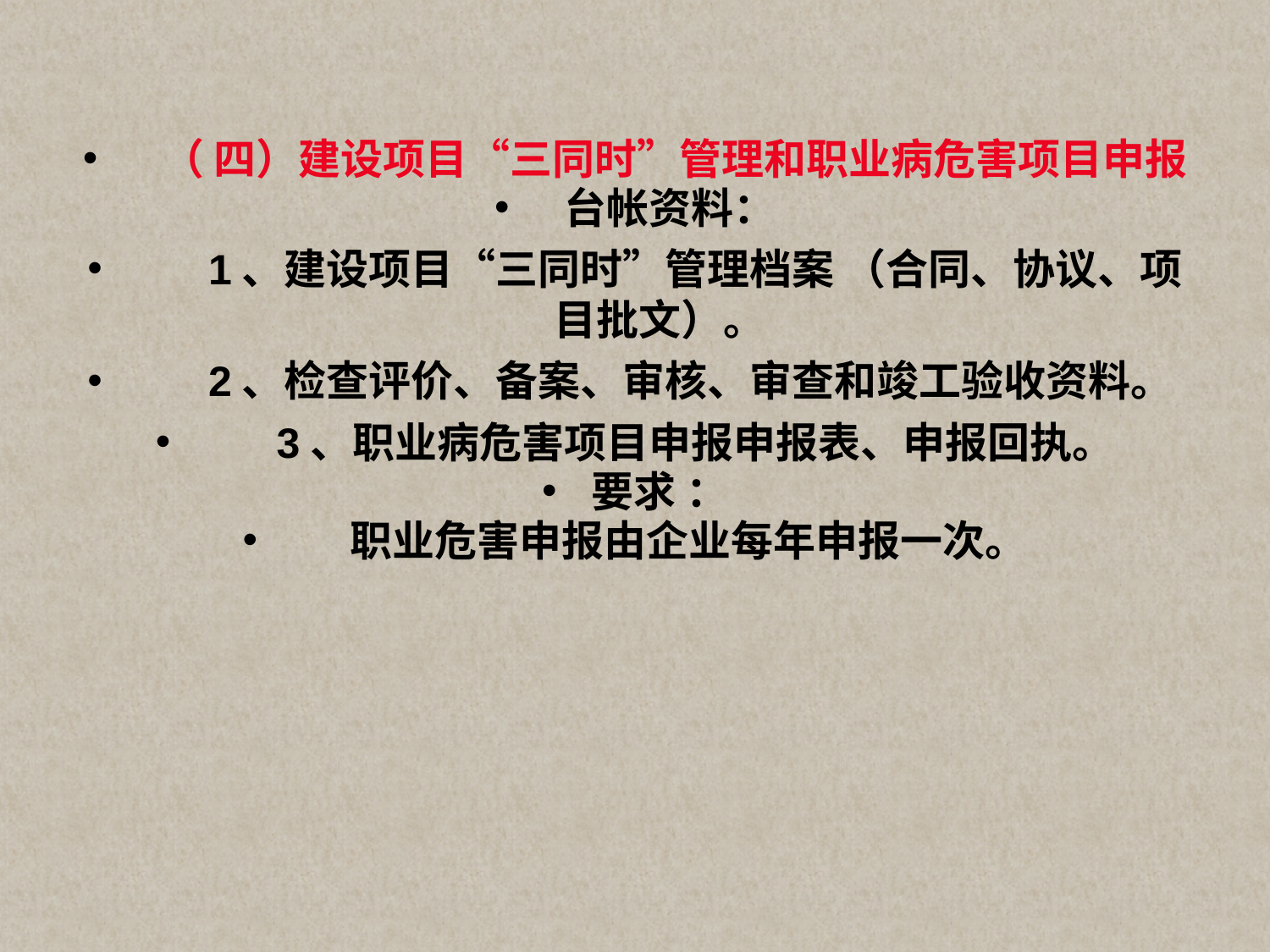

（ 四）建设项目“三同时”管理和职业病危害项目申报
 台帐资料：
      1、建设项目“三同时”管理档案 （合同、协议、项目批文）。
      2、检查评价、备案、审核、审查和竣工验收资料。
      3、职业病危害项目申报申报表、申报回执。
要求 ：
     职业危害申报由企业每年申报一次。